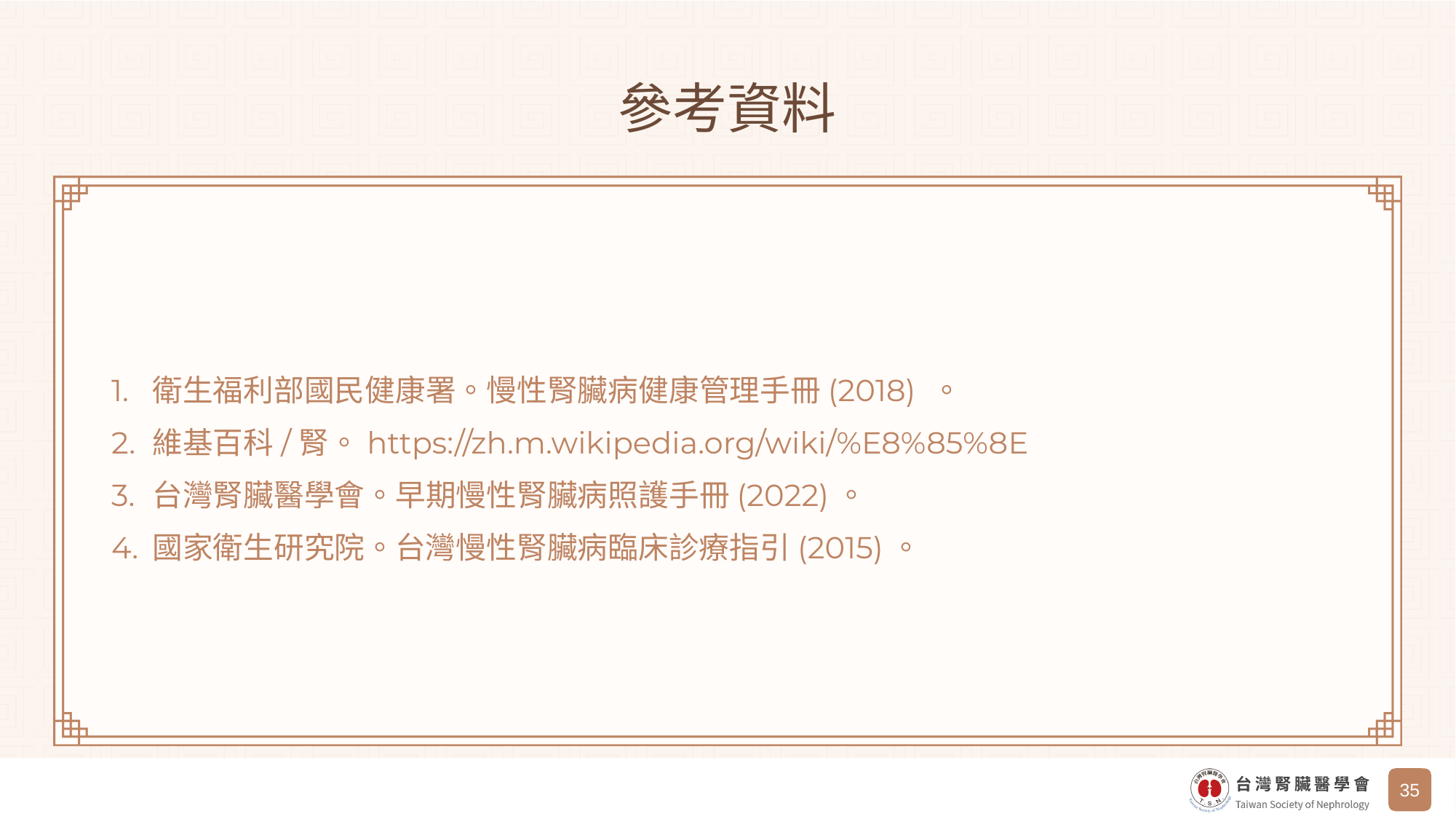

# 參考資料
衛生福利部國民健康署。慢性腎臟病健康管理手冊(2018) 。
維基百科/腎。https://zh.m.wikipedia.org/wiki/%E8%85%8E
台灣腎臟醫學會。早期慢性腎臟病照護手冊(2022)。
國家衛生研究院。台灣慢性腎臟病臨床診療指引(2015)。
35